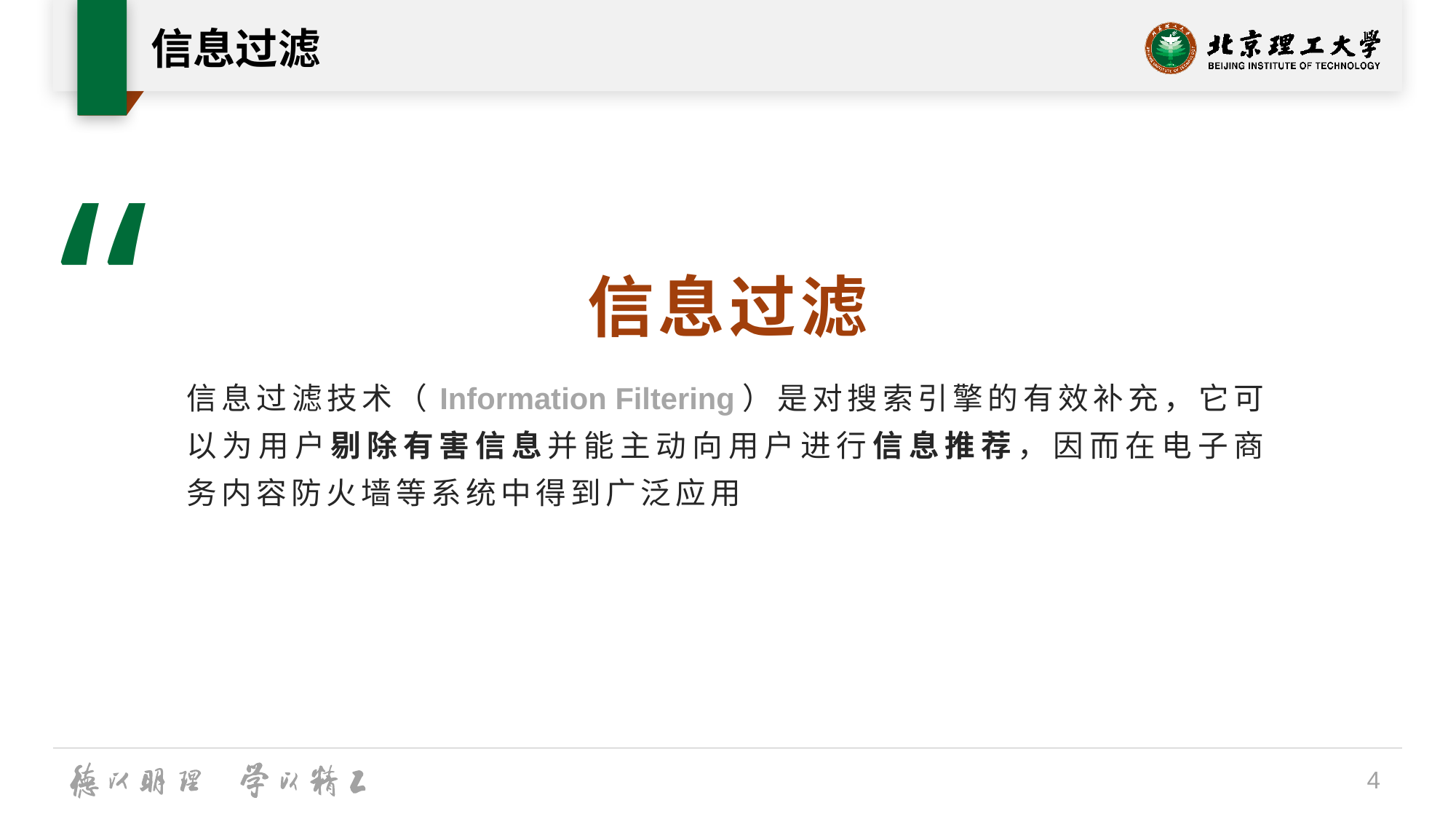

# 信息过滤
“

信息过滤
信息过滤技术（Information Filtering）是对搜索引擎的有效补充，它可以为用户剔除有害信息并能主动向用户进行信息推荐，因而在电子商务内容防火墙等系统中得到广泛应用